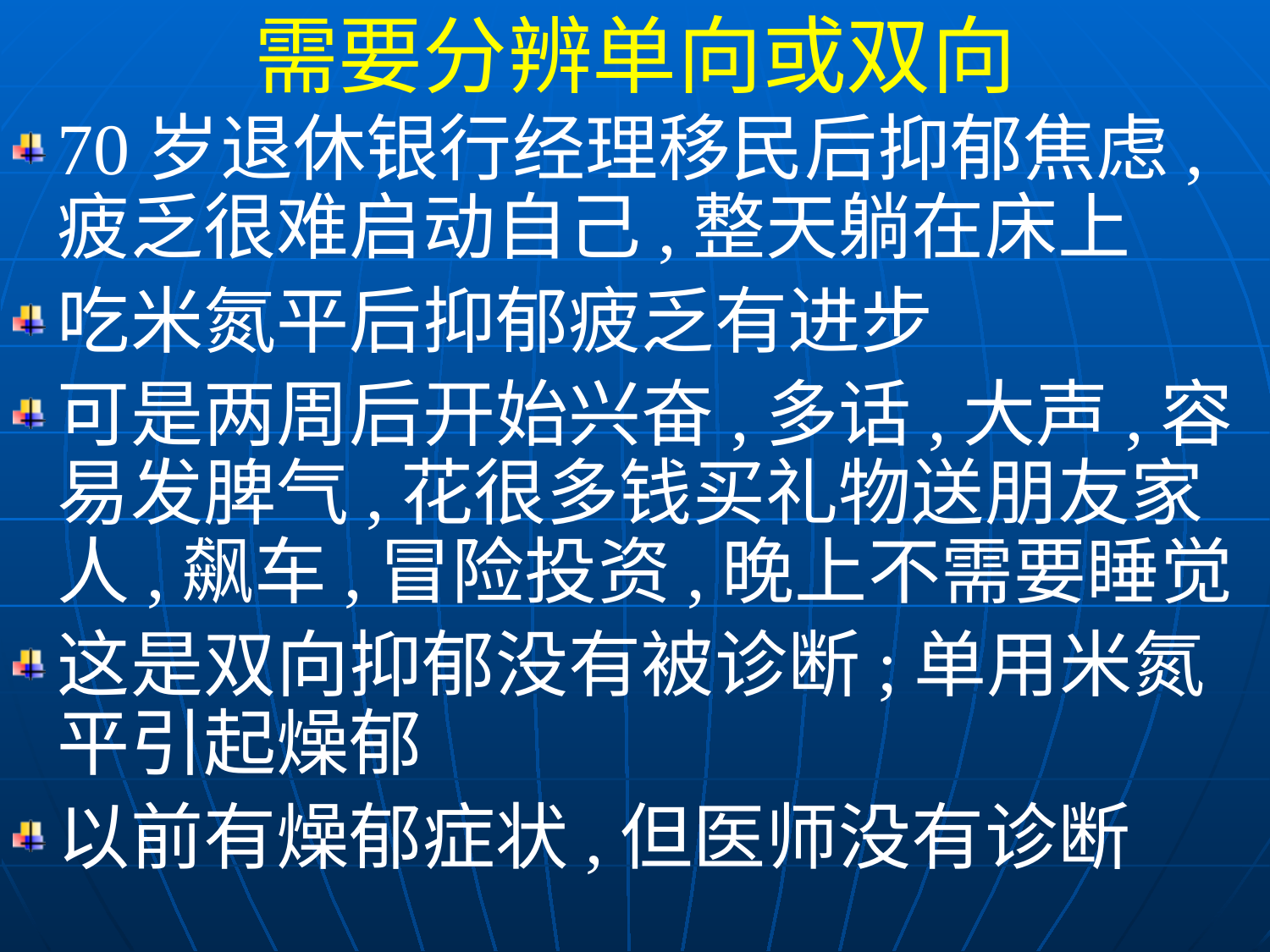

需要分辨单向或双向
70岁退休银行经理移民后抑郁焦虑,疲乏很难启动自己,整天躺在床上
吃米氮平后抑郁疲乏有进步
可是两周后开始兴奋,多话,大声,容易发脾气,花很多钱买礼物送朋友家人,飙车,冒险投资,晚上不需要睡觉
这是双向抑郁没有被诊断;单用米氮平引起燥郁
以前有燥郁症状,但医师没有诊断